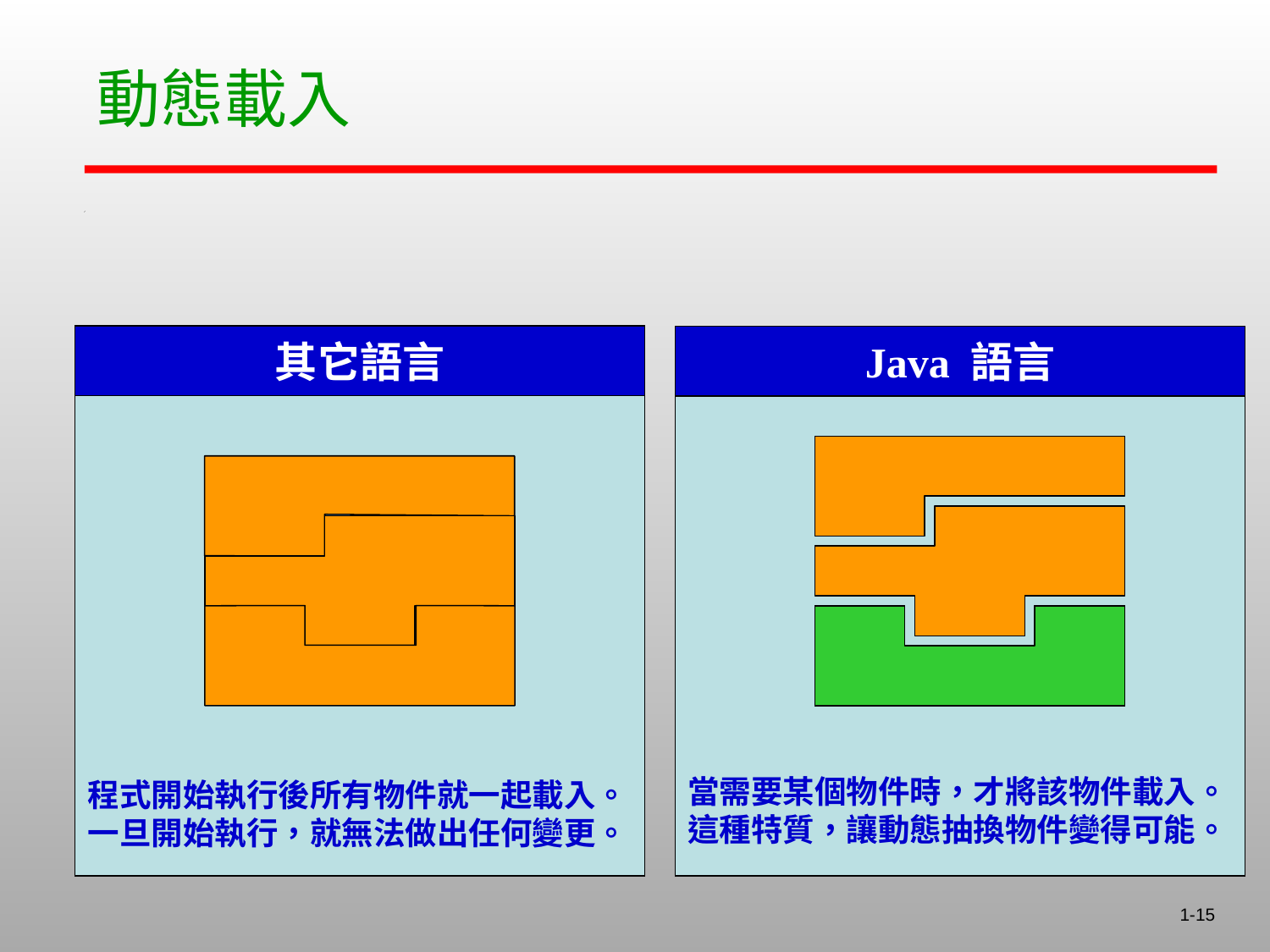

# 動態載入
其它語言

Java 語言

當需要某個物件時，才將該物件載入。
這種特質，讓動態抽換物件變得可能。
程式開始執行後所有物件就一起載入。
一旦開始執行，就無法做出任何變更。
1-15